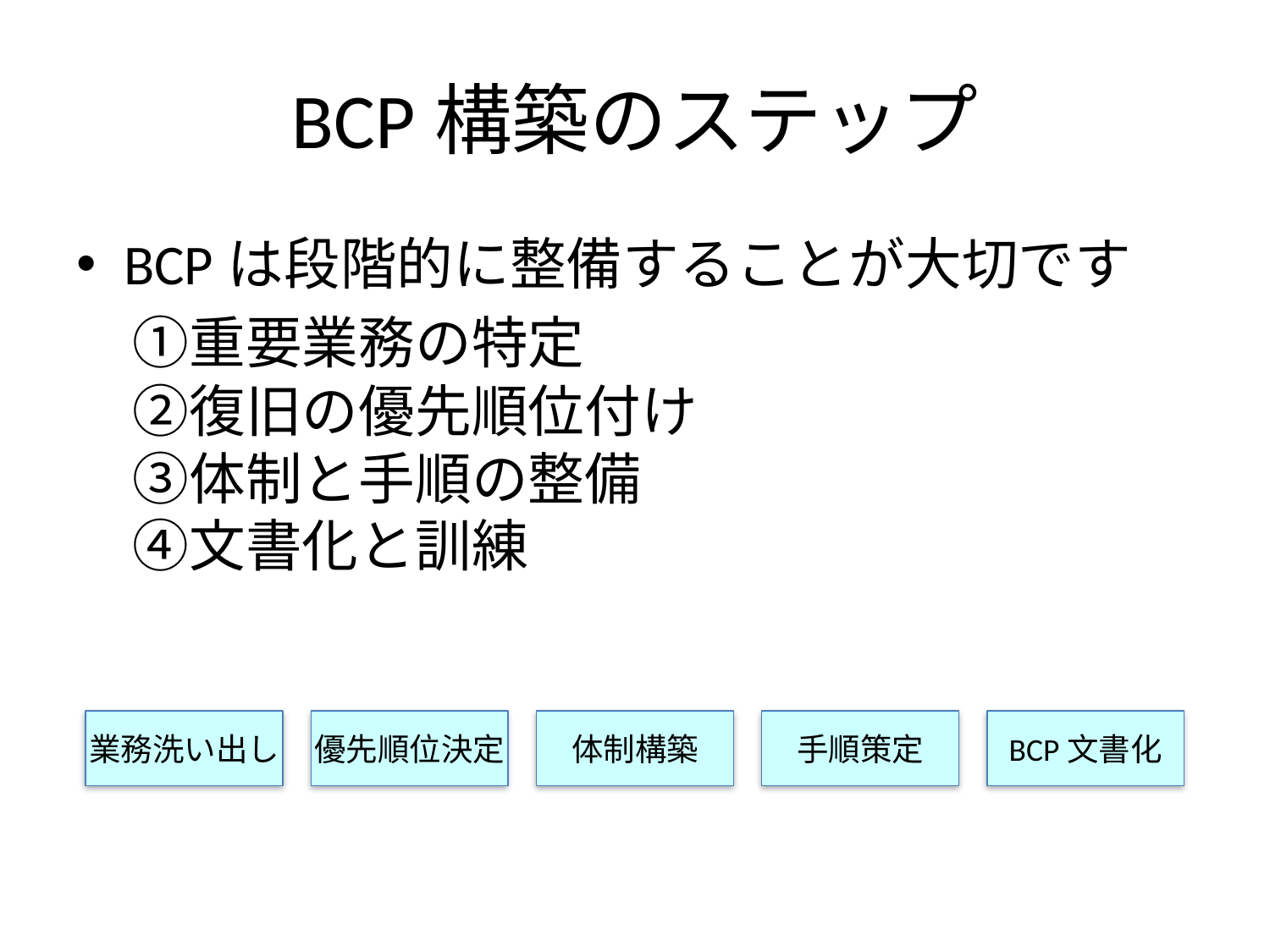

# BCP構築のステップ
BCPは段階的に整備することが大切です
　①重要業務の特定
　②復旧の優先順位付け
　③体制と手順の整備
　④文書化と訓練
業務洗い出し
優先順位決定
体制構築
手順策定
BCP文書化